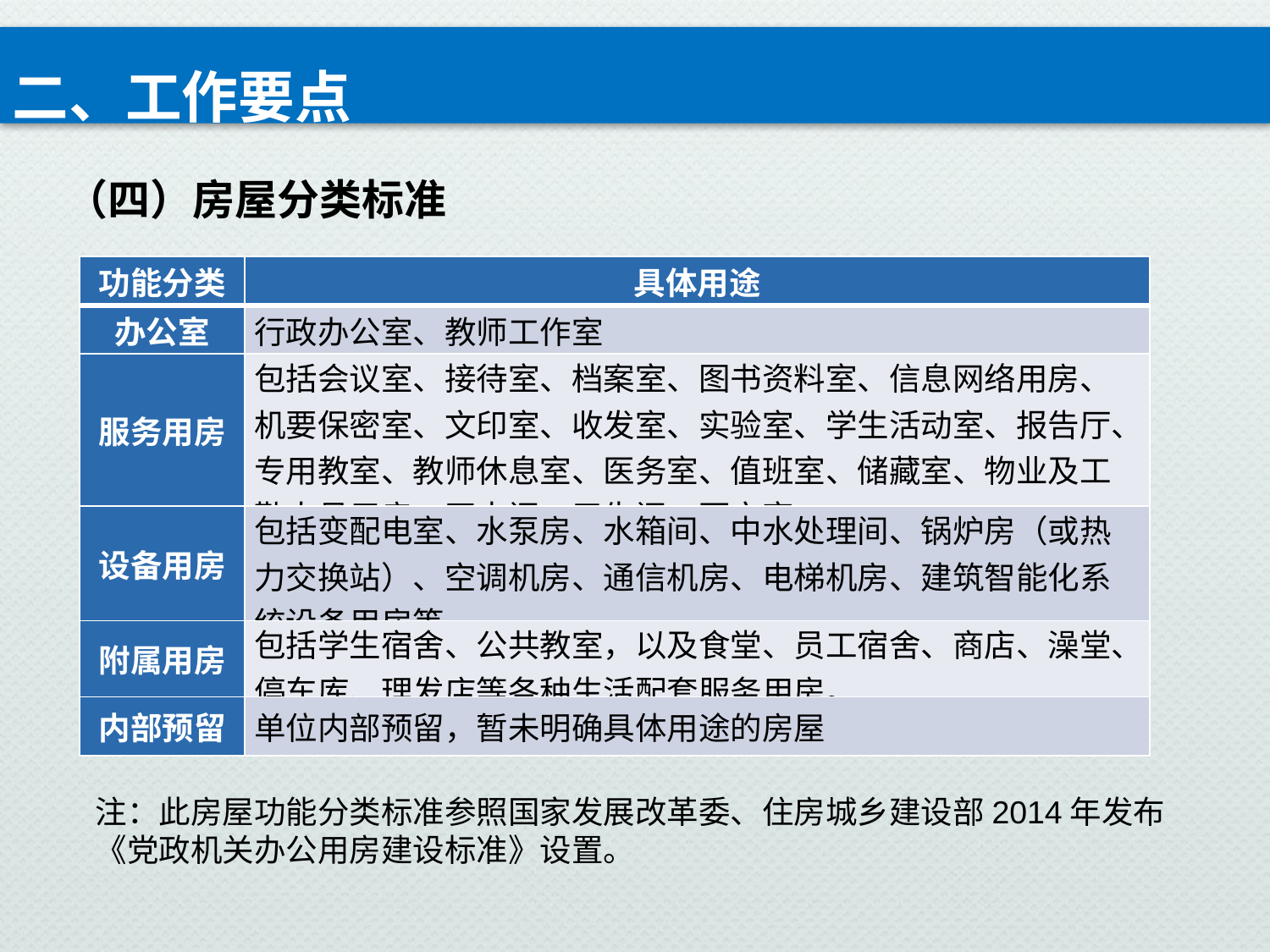

二、工作要点
（四）房屋分类标准
| 功能分类 | 具体用途 |
| --- | --- |
| 办公室 | 行政办公室、教师工作室 |
| 服务用房 | 包括会议室、接待室、档案室、图书资料室、信息网络用房、机要保密室、文印室、收发室、实验室、学生活动室、报告厅、专用教室、教师休息室、医务室、值班室、储藏室、物业及工勤人员用房、开水间、卫生间、更衣室 |
| 设备用房 | 包括变配电室、水泵房、水箱间、中水处理间、锅炉房（或热力交换站）、空调机房、通信机房、电梯机房、建筑智能化系统设备用房等 |
| 附属用房 | 包括学生宿舍、公共教室，以及食堂、员工宿舍、商店、澡堂、停车库、理发店等各种生活配套服务用房。 |
| 内部预留 | 单位内部预留，暂未明确具体用途的房屋 |
注：此房屋功能分类标准参照国家发展改革委、住房城乡建设部2014年发布《党政机关办公用房建设标准》设置。